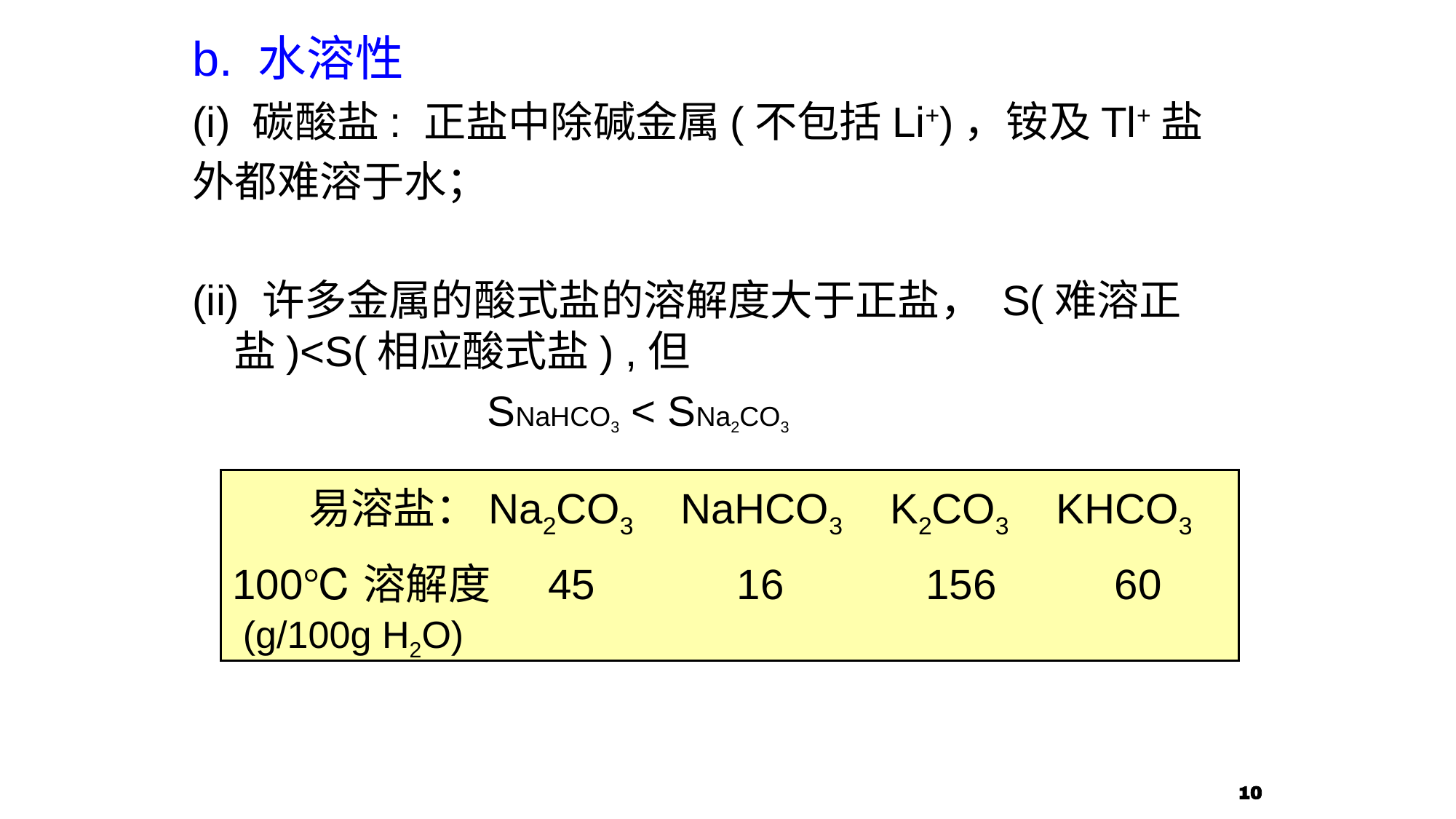

b. 水溶性
(i) 碳酸盐: 正盐中除碱金属(不包括Li+)，铵及Tl+盐
外都难溶于水；

(ii) 许多金属的酸式盐的溶解度大于正盐， S(难溶正盐)<S(相应酸式盐) ,但
                     	   SNaHCO3 < SNa2CO3

       易溶盐：Na2CO3    NaHCO3    K2CO3    KHCO3
100℃溶解度     45            16            156          60
 (g/100g H2O)
10